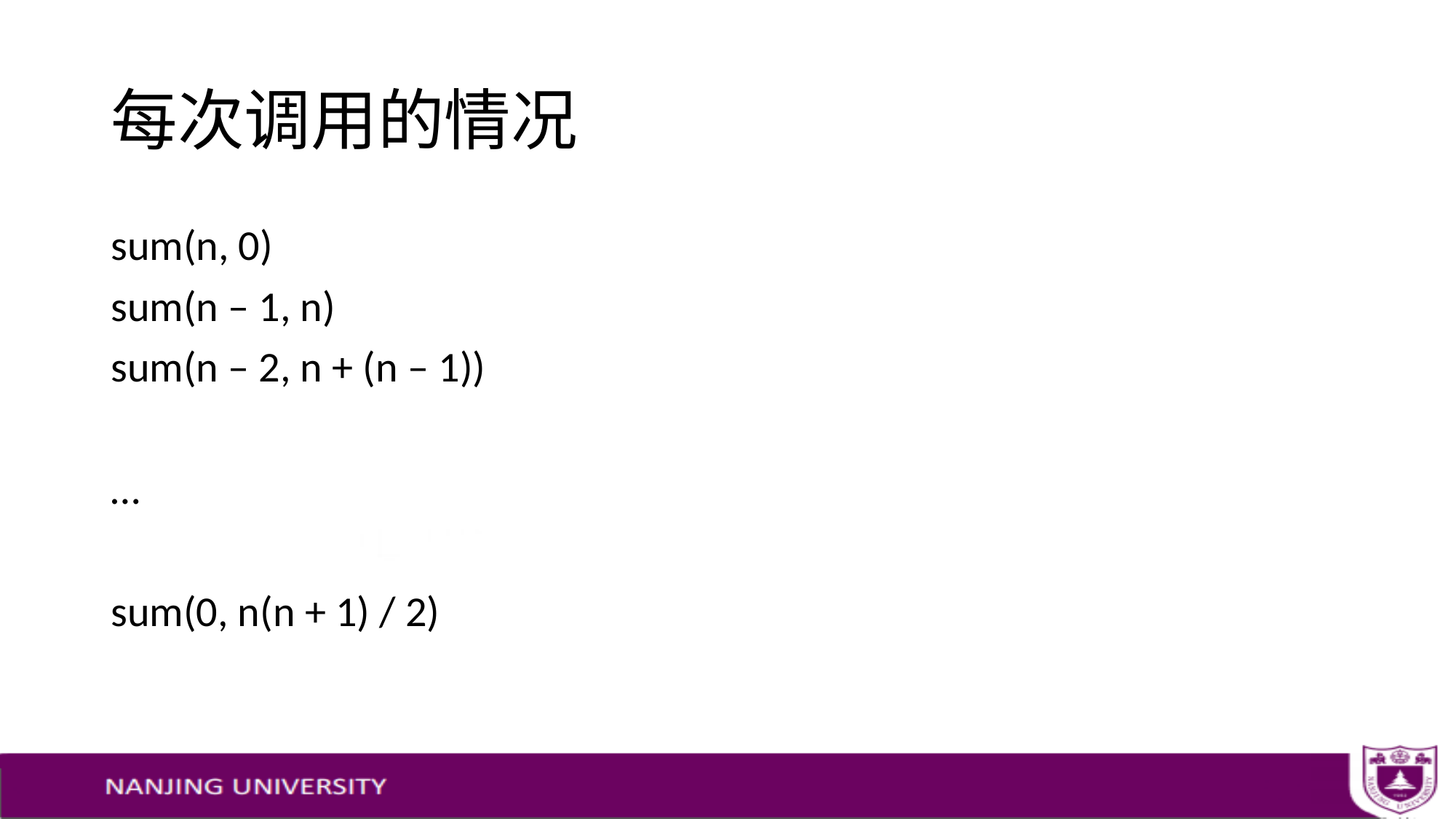

# 每次调用的情况
sum(n, 0)
sum(n – 1, n)
sum(n – 2, n + (n – 1))

…

sum(0, n(n + 1) / 2)